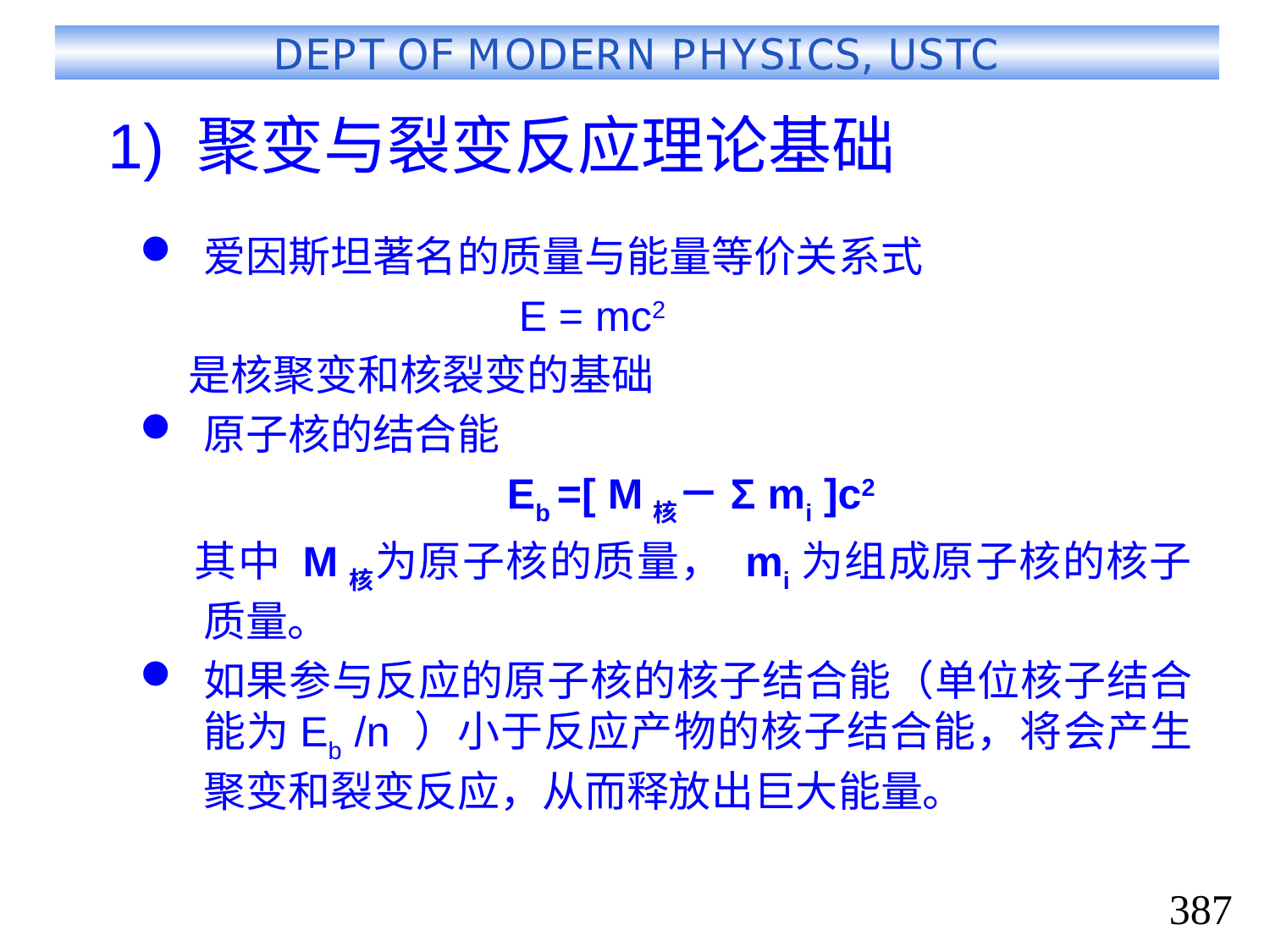

# 1) 聚变与裂变反应理论基础
爱因斯坦著名的质量与能量等价关系式
                                E = mc2
    是核聚变和核裂变的基础
原子核的结合能
                               Eb =[ M核－Σ mi ]c2
    其中 M核为原子核的质量， mi为组成原子核的核子质量。
如果参与反应的原子核的核子结合能（单位核子结合能为Eb /n ）小于反应产物的核子结合能，将会产生聚变和裂变反应，从而释放出巨大能量。